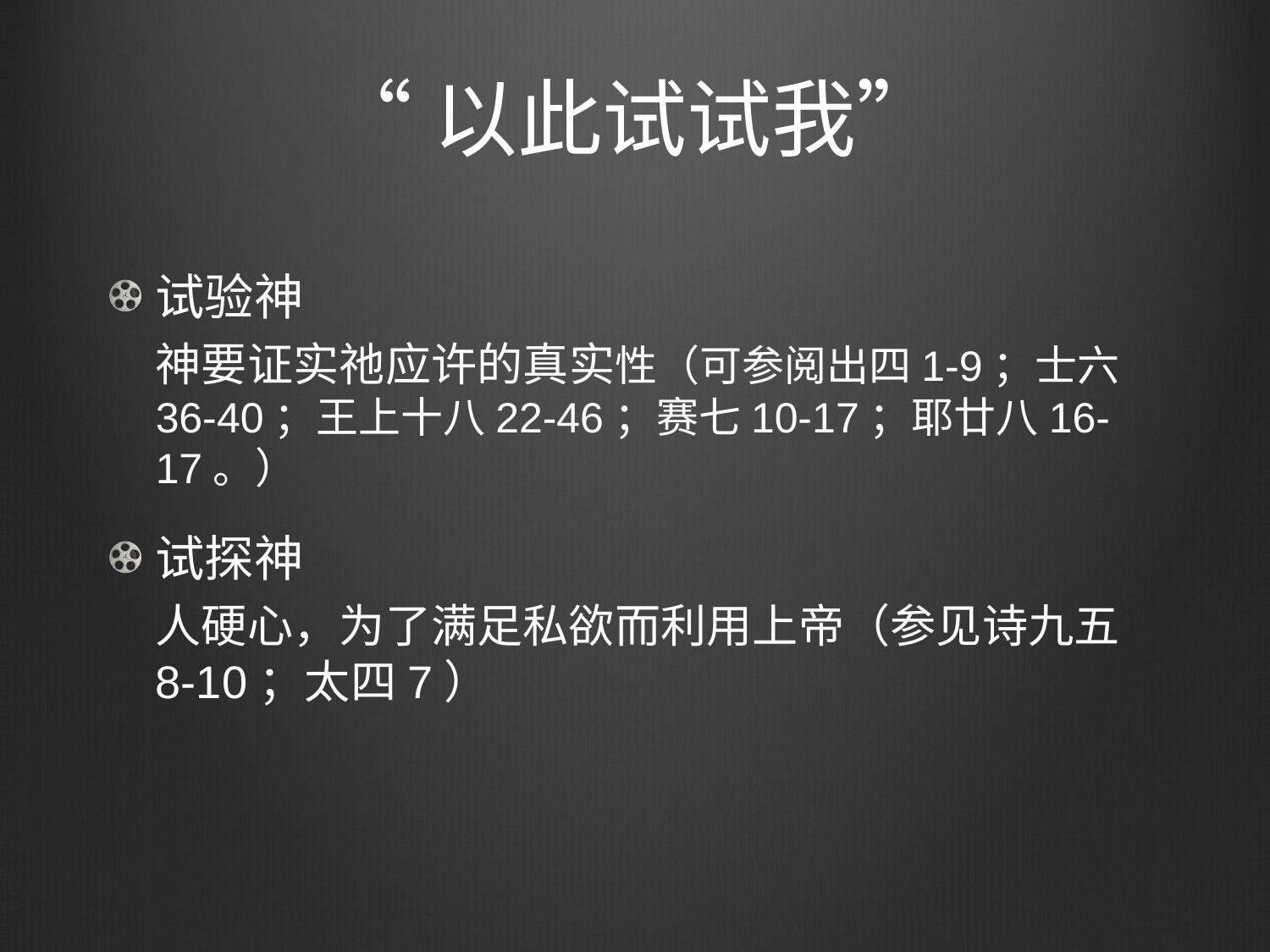

# “以此试试我”
试验神
神要证实祂应许的真实性（可参阅出四1-9；士六36-40；王上十八22-46；赛七10-17；耶廿八16-17。）
试探神
人硬心，为了满足私欲而利用上帝（参见诗九五8-10；太四7）